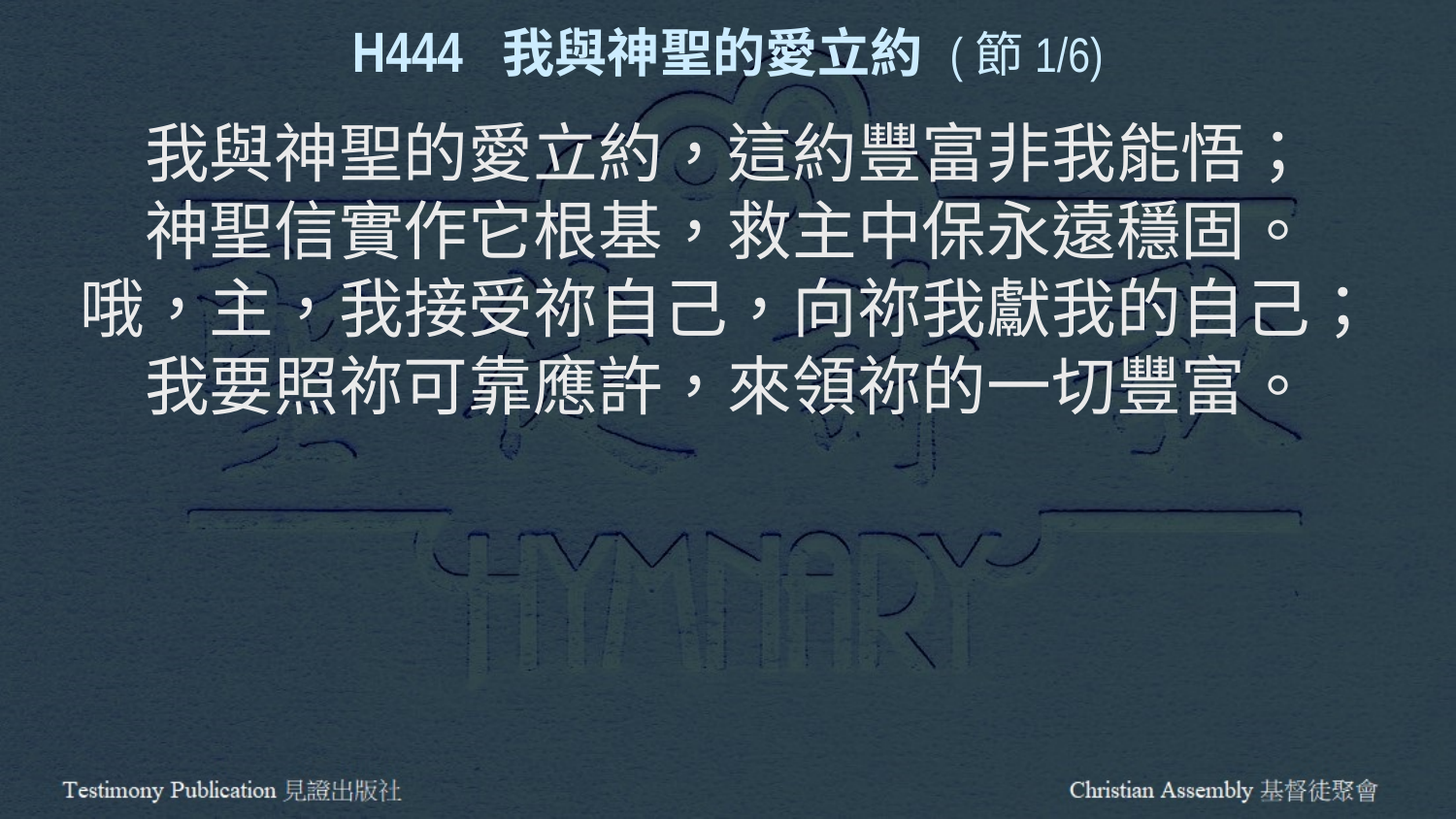

H444  我與神聖的愛立約 (節1/6)
我與神聖的愛立約，這約豐富非我能悟；
神聖信實作它根基，救主中保永遠穩固。
哦，主，我接受祢自己，向祢我獻我的自己；
我要照祢可靠應許，來領祢的一切豐富。